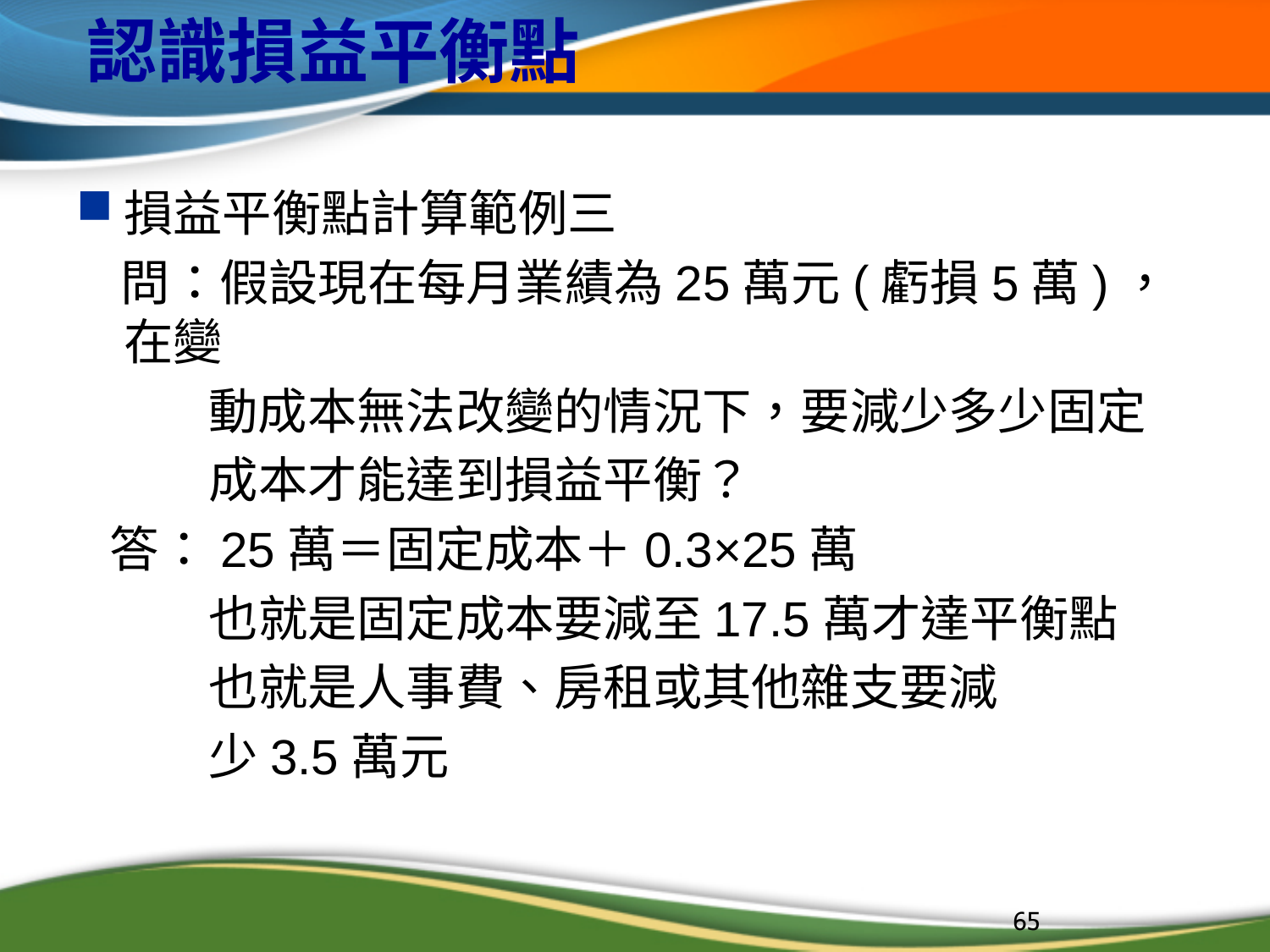

# 認識損益平衡點
損益平衡點計算範例三
   問：假設現在每月業績為25萬元(虧損5萬)，在變
           動成本無法改變的情況下，要減少多少固定
           成本才能達到損益平衡？
  答：25萬＝固定成本＋0.3×25萬
           也就是固定成本要減至17.5萬才達平衡點
           也就是人事費、房租或其他雜支要減
           少3.5萬元

65